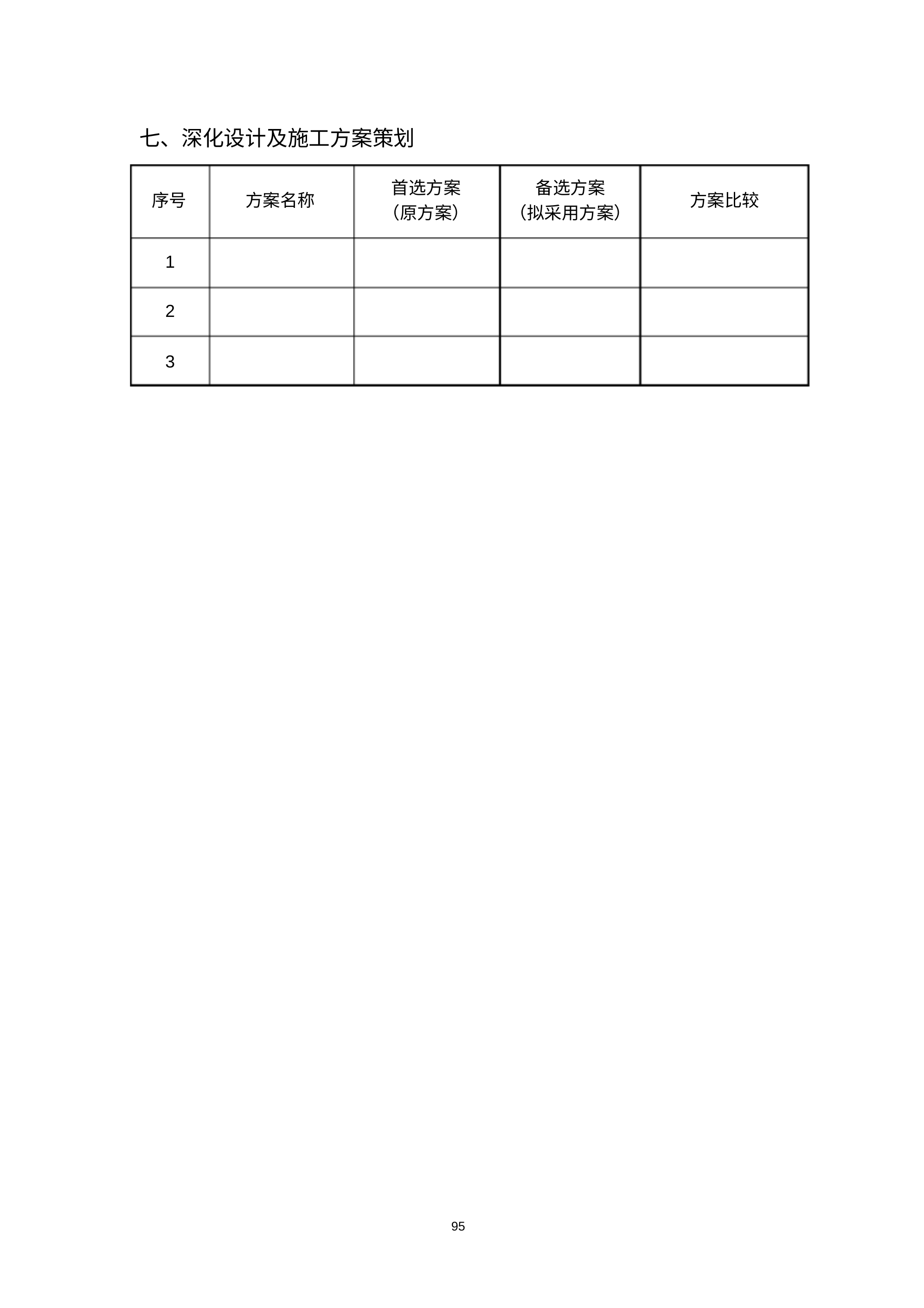

七、深化设计及施工方案策划

首选方案
（原方案）
备选方案
（拟采用方案）
序号
方案名称
方案比较
1

2

3
95